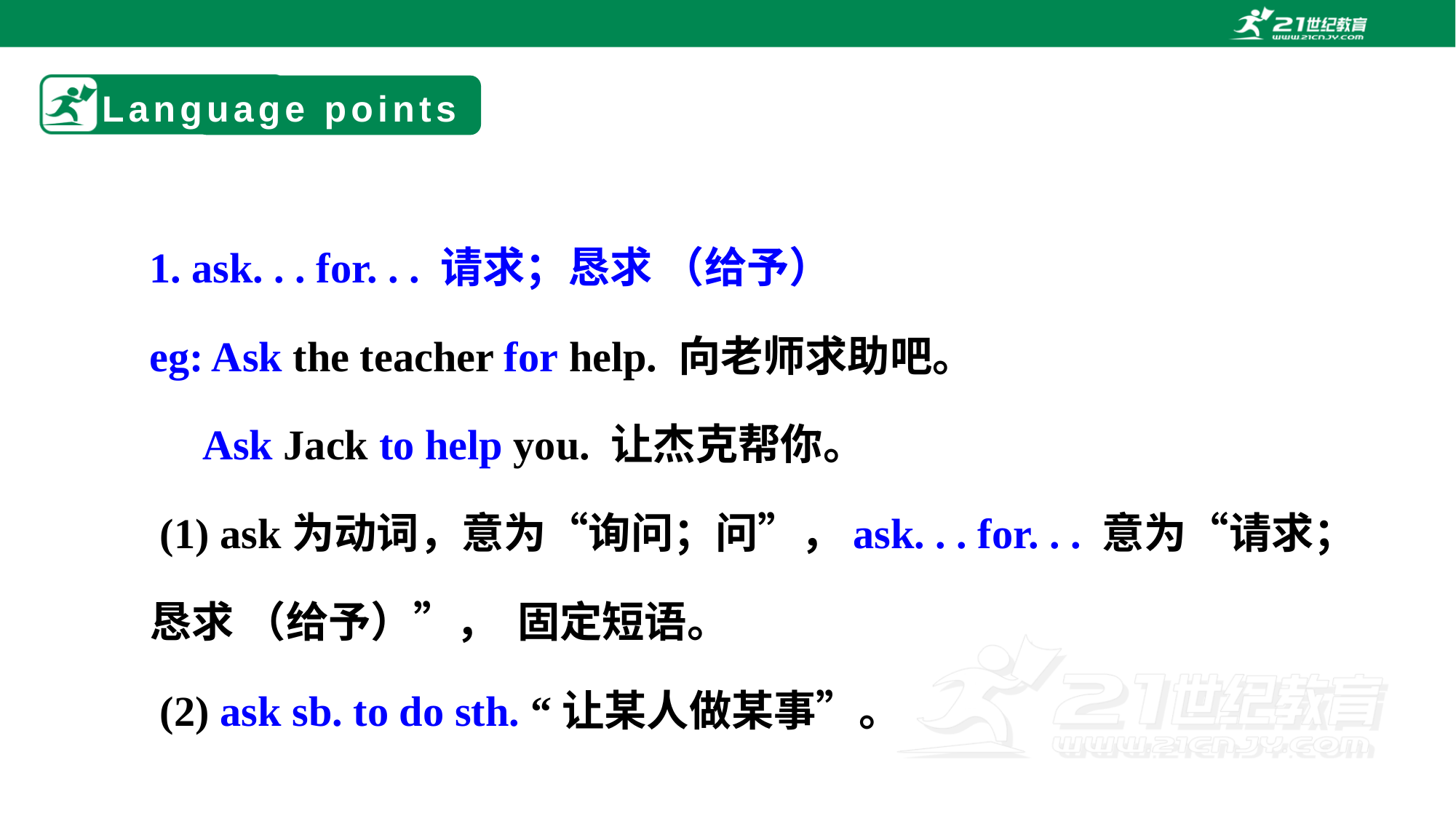

# Language points
1. ask. . . for. . . 请求；恳求 （给予）
eg: Ask the teacher for help. 向老师求助吧。
     Ask Jack to help you. 让杰克帮你。
 (1) ask为动词，意为“询问；问”，ask. . . for. . . 意为“请求；恳求 （给予）”，  固定短语。
 (2) ask sb. to do sth. “让某人做某事”。